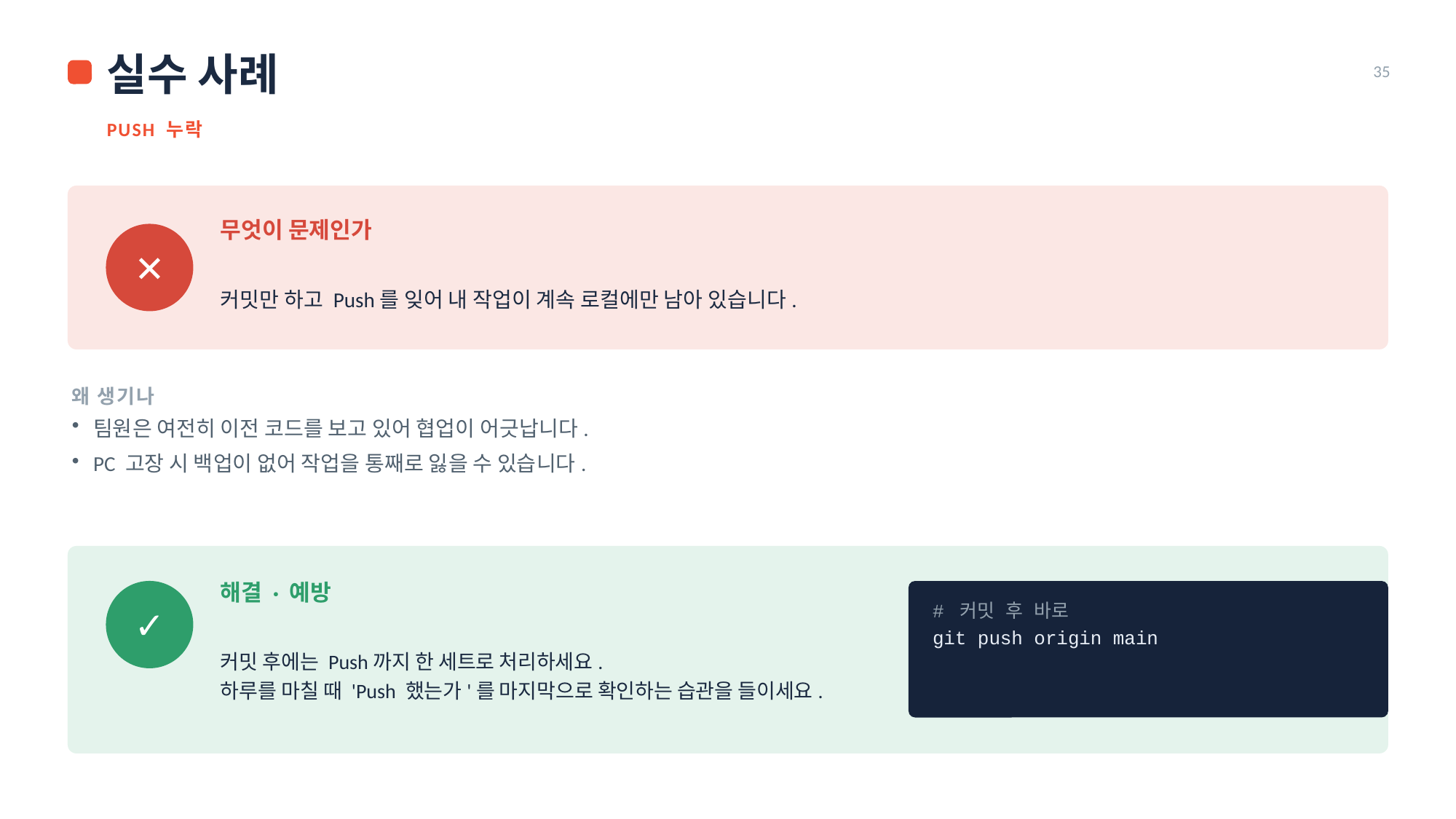

실수 사례
35

PUSH 누락

무엇이 문제인가

✕
커밋만 하고 Push를 잊어 내 작업이 계속 로컬에만 남아 있습니다.
왜 생기나
팀원은 여전히 이전 코드를 보고 있어 협업이 어긋납니다.
PC 고장 시 백업이 없어 작업을 통째로 잃을 수 있습니다.

해결 · 예방

✓

# 커밋 후 바로
git push origin main
커밋 후에는 Push까지 한 세트로 처리하세요.
하루를 마칠 때 'Push 했는가'를 마지막으로 확인하는 습관을 들이세요.